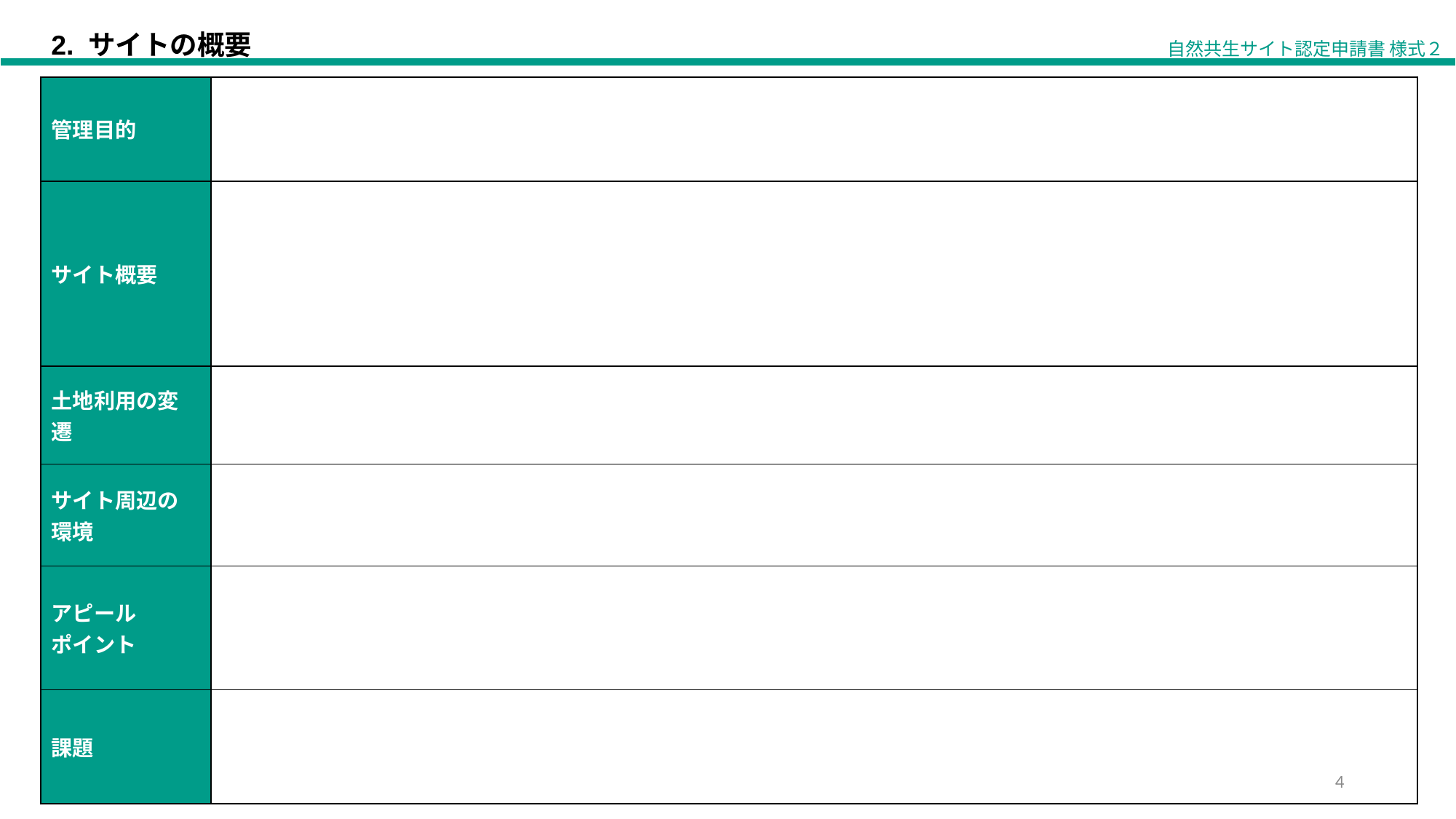

サイト名：
申請者：
【申請者名をここに記入】
2. サイトの概要
自然共生サイト認定申請書 様式２

| 管理目的 |  |
| --- | --- |
| サイト概要 |  |
| 土地利用の変遷 |  |
| サイト周辺の 環境 |  |
| アピール ポイント |  |
| 課題 |  |

4